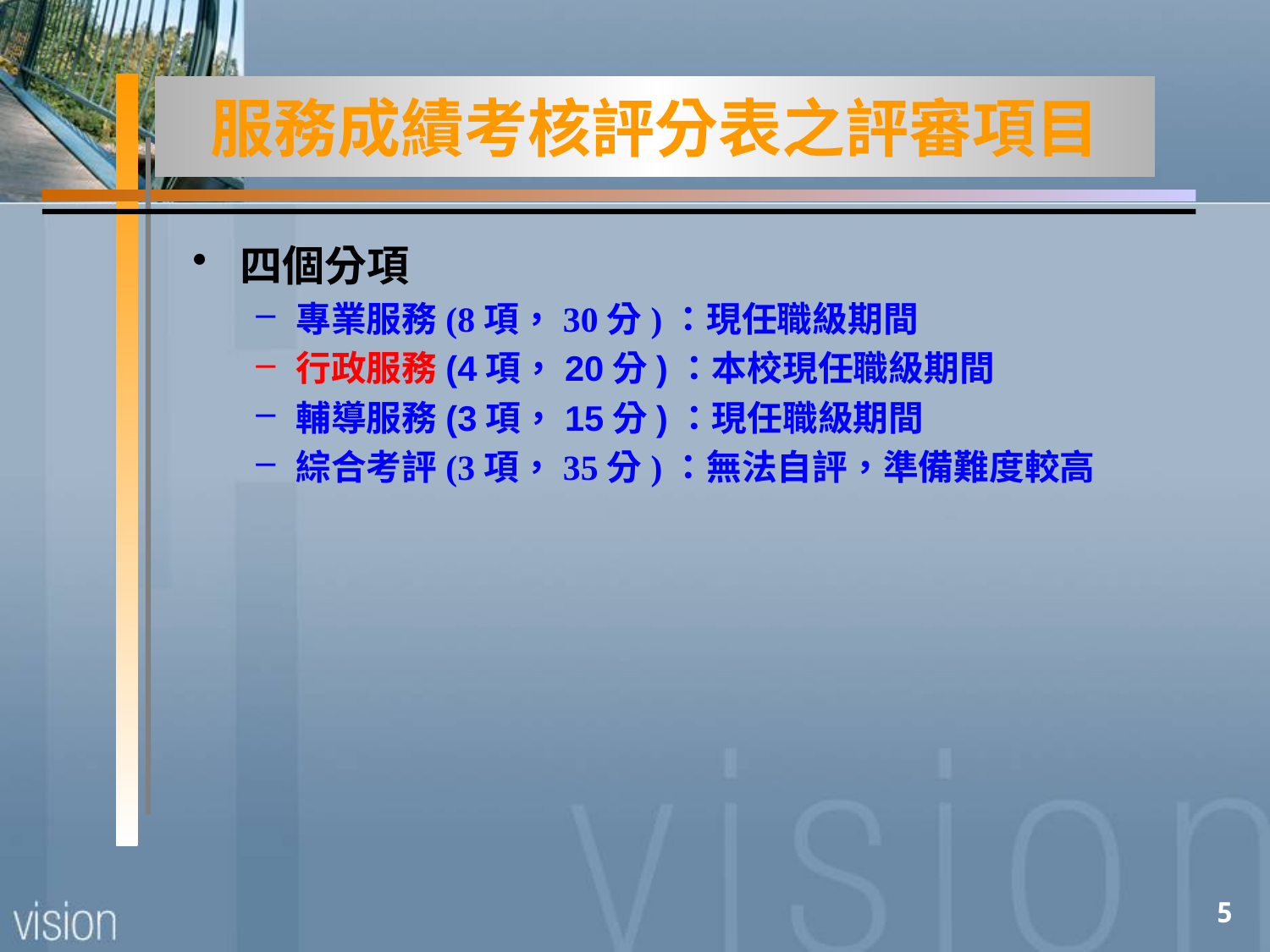

# 服務成績考核評分表之評審項目
四個分項
專業服務(8項，30分)：現任職級期間
行政服務(4項，20分)：本校現任職級期間
輔導服務(3項，15分)：現任職級期間
綜合考評(3項，35分)：無法自評，準備難度較高

5